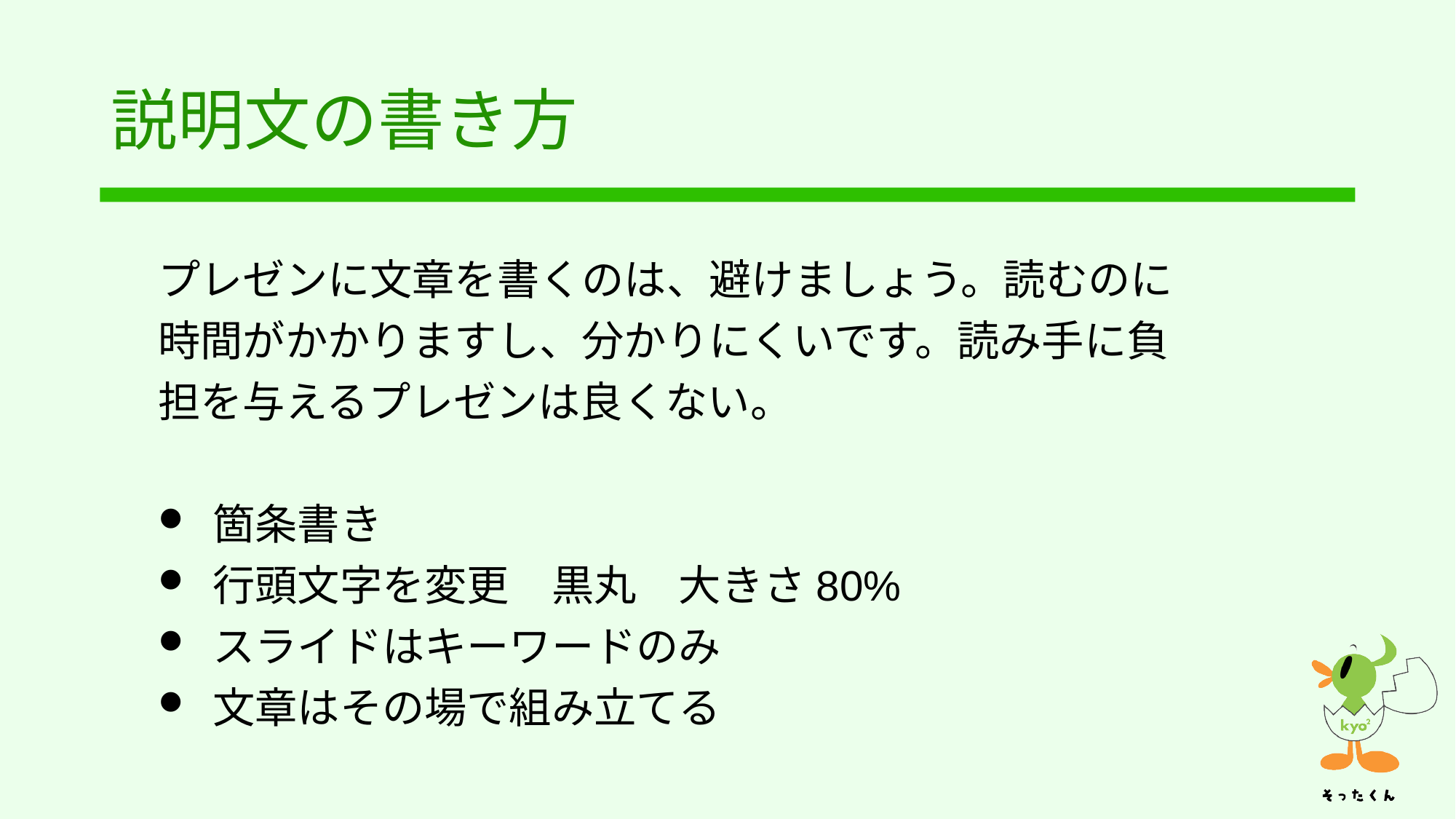

# 説明文の書き方
プレゼンに文章を書くのは、避けましょう。読むのに時間がかかりますし、分かりにくいです。読み手に負担を与えるプレゼンは良くない。
箇条書き
行頭文字を変更　黒丸　大きさ80%
スライドはキーワードのみ
文章はその場で組み立てる